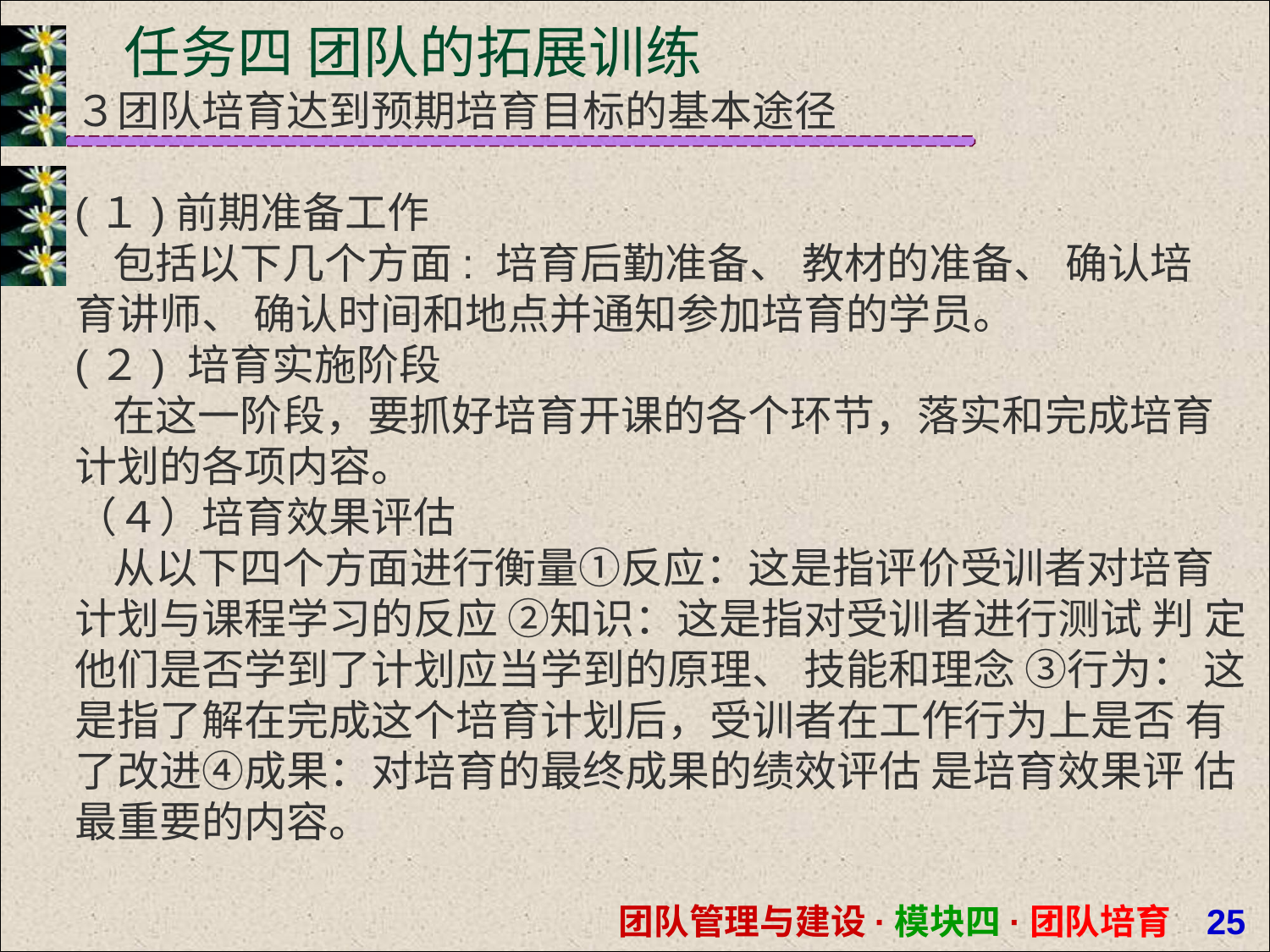

# 任务四 团队的拓展训练
３团队培育达到预期培育目标的基本途径

(１)前期准备工作
   包括以下几个方面: 培育后勤准备、 教材的准备、 确认培 育讲师、 确认时间和地点并通知参加培育的学员。
(２) 培育实施阶段
   在这一阶段，要抓好培育开课的各个环节，落实和完成培育 计划的各项内容。
（４）培育效果评估
   从以下四个方面进行衡量①反应：这是指评价受训者对培育 计划与课程学习的反应 ②知识：这是指对受训者进行测试 判 定他们是否学到了计划应当学到的原理、 技能和理念 ③行为： 这是指了解在完成这个培育计划后，受训者在工作行为上是否 有了改进④成果：对培育的最终成果的绩效评估 是培育效果评 估最重要的内容。
团队管理与建设·模块四·团队培育 25